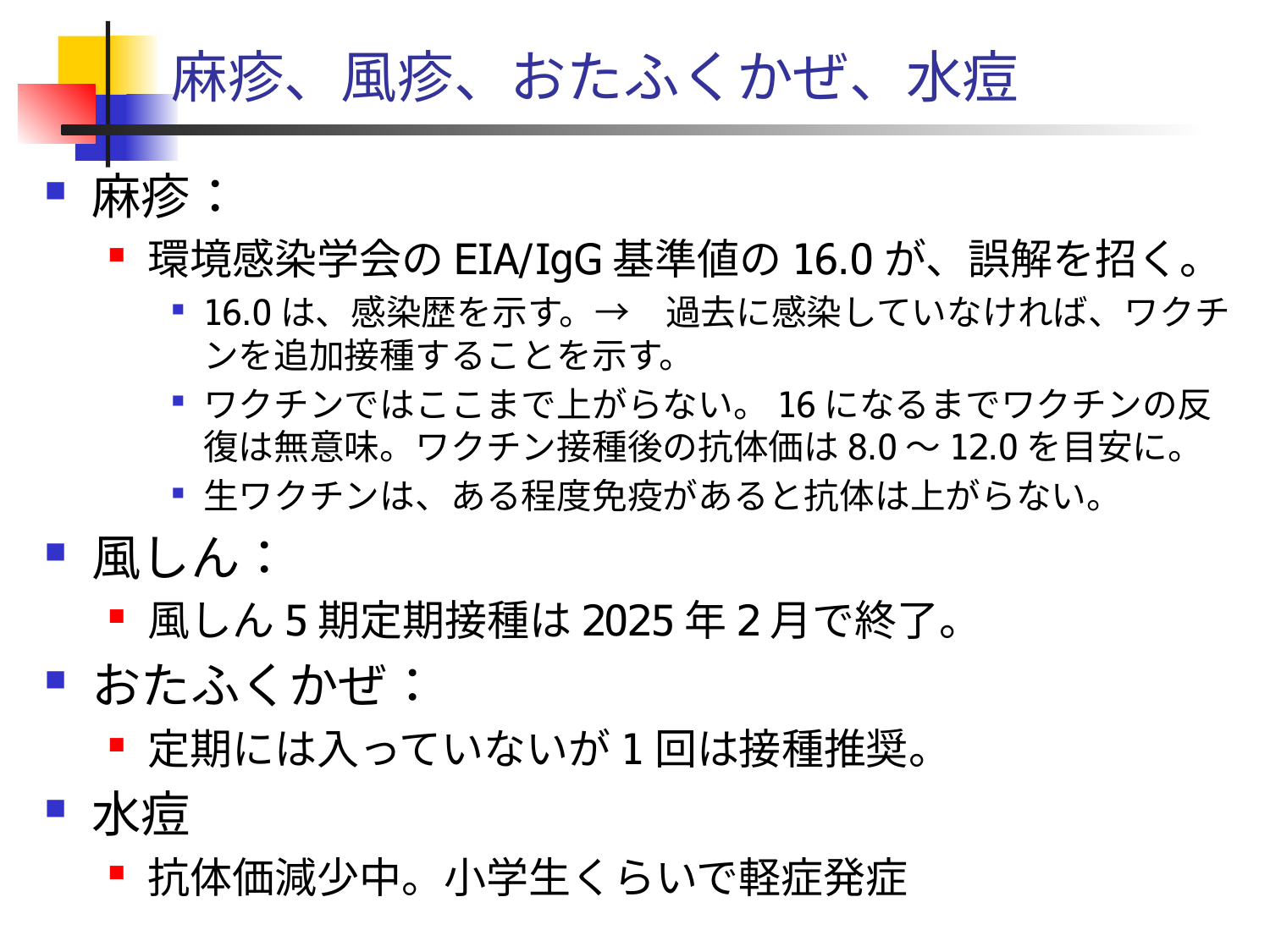

# 麻疹、風疹、おたふくかぜ、水痘
麻疹：
環境感染学会のEIA/IgG基準値の16.0が、誤解を招く。
16.0は、感染歴を示す。→　過去に感染していなければ、ワクチンを追加接種することを示す。
ワクチンではここまで上がらない。16になるまでワクチンの反復は無意味。ワクチン接種後の抗体価は8.0～12.0を目安に。
生ワクチンは、ある程度免疫があると抗体は上がらない。
風しん：
風しん5期定期接種は2025年2月で終了。
おたふくかぜ：
定期には入っていないが1回は接種推奨。
水痘
抗体価減少中。小学生くらいで軽症発症